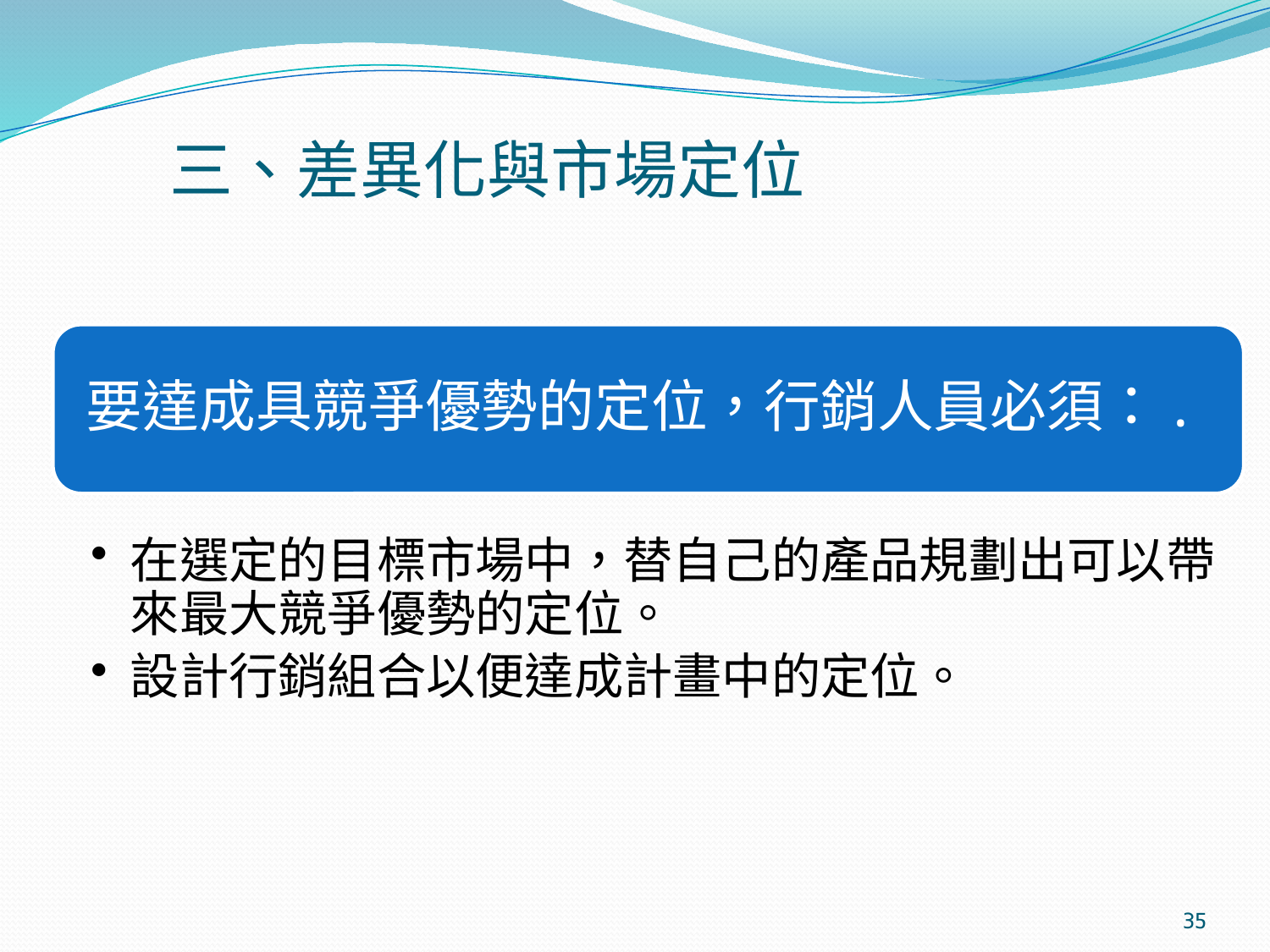

# 三、差異化與市場定位
要達成具競爭優勢的定位，行銷人員必須：.
在選定的目標市場中，替自己的產品規劃出可以帶來最大競爭優勢的定位。
設計行銷組合以便達成計畫中的定位。
35